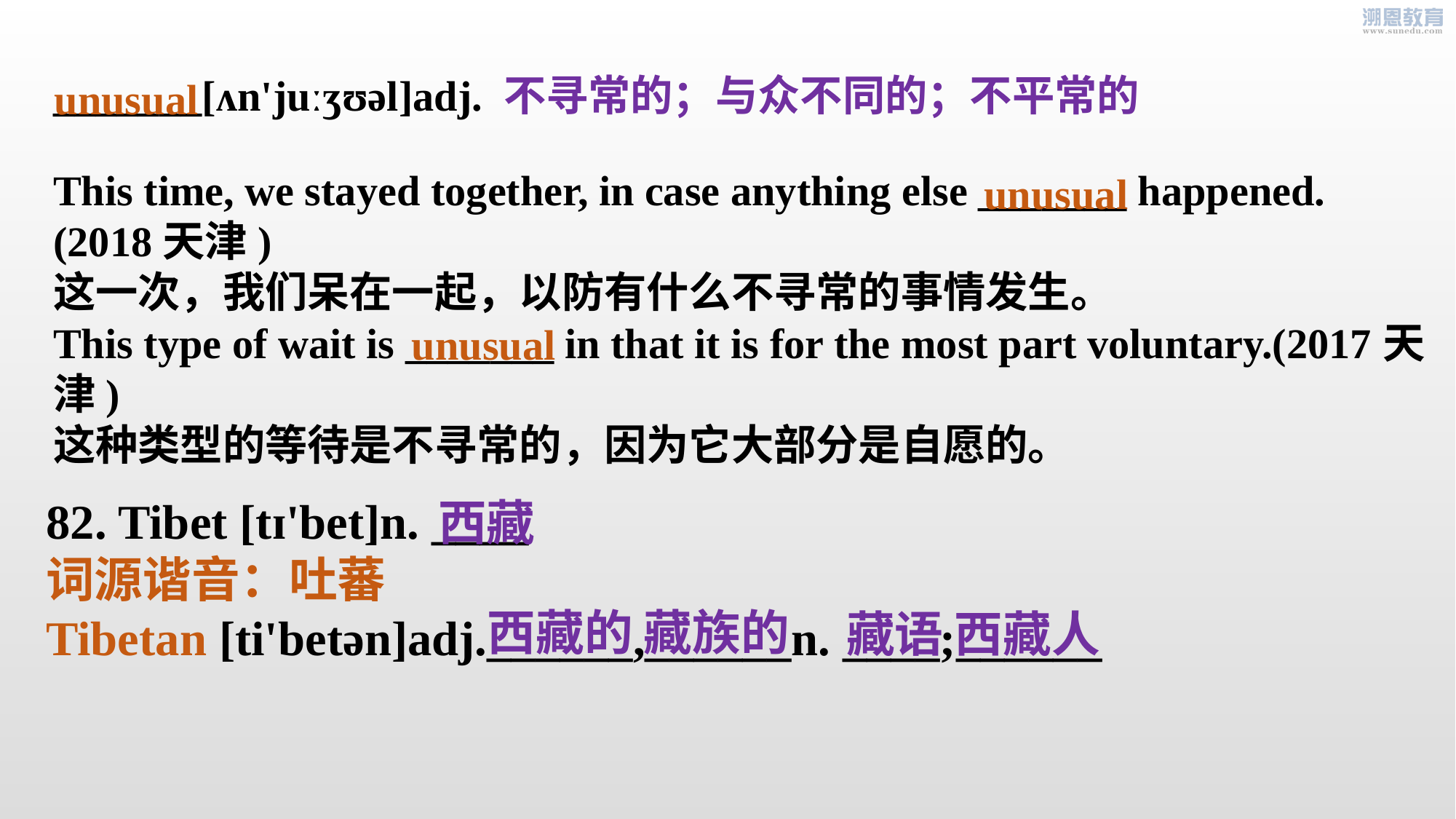

_______[ʌn'juːʒʊəl]adj. 不寻常的；与众不同的；不平常的

This time, we stayed together, in case anything else _______ happened. (2018天津)
这一次，我们呆在一起，以防有什么不寻常的事情发生。
This type of wait is _______ in that it is for the most part voluntary.(2017天津)
这种类型的等待是不寻常的，因为它大部分是自愿的。
unusual
unusual
unusual
82. Tibet [tɪ'bet]n. ____
词源谐音：吐蕃
Tibetan [ti'betən]adj.______,______n. ____;______
西藏
西藏的 藏族的
藏语 西藏人